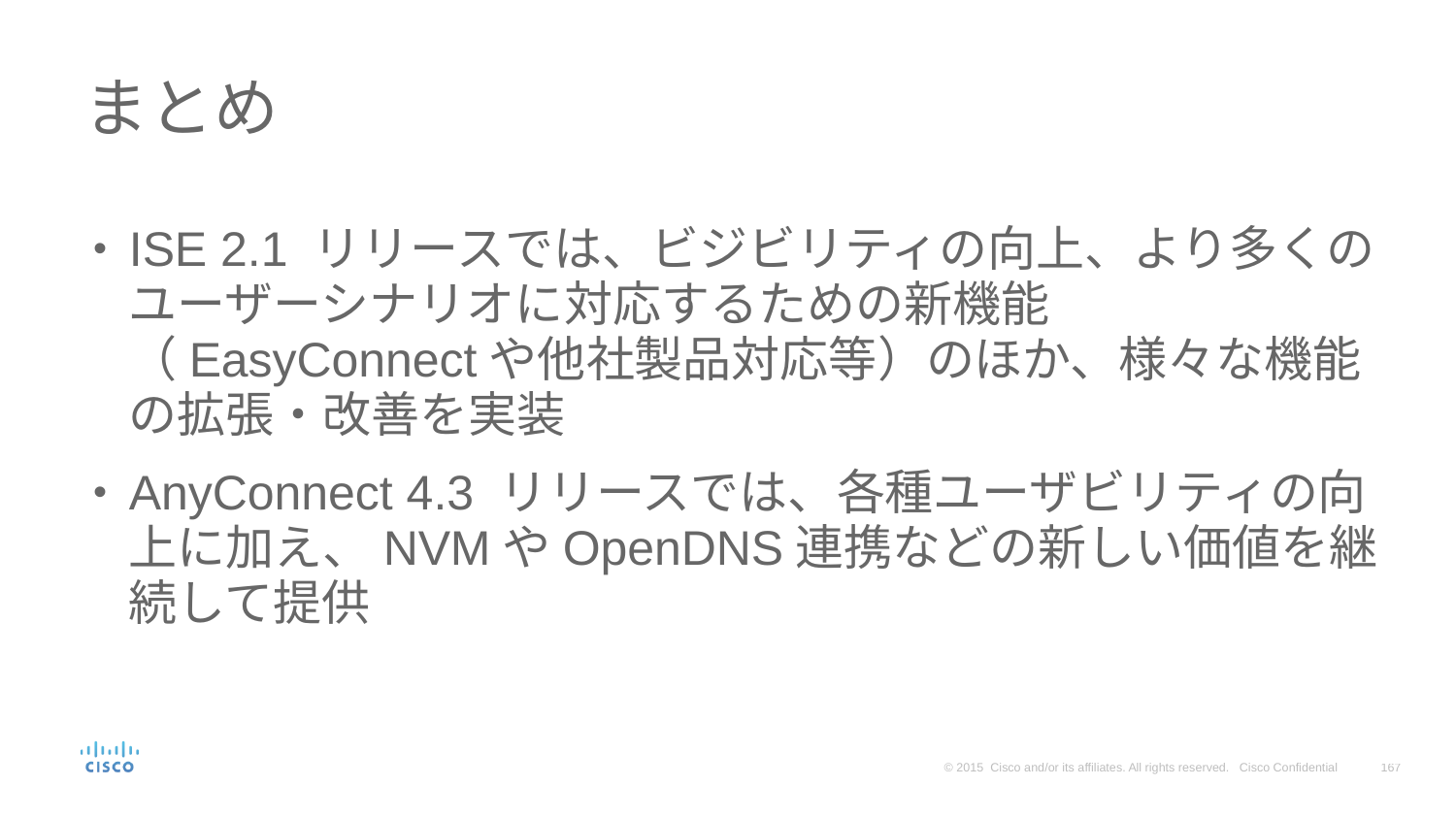

# まとめ
ISE 2.1 リリースでは、ビジビリティの向上、より多くのユーザーシナリオに対応するための新機能（EasyConnectや他社製品対応等）のほか、様々な機能の拡張・改善を実装
AnyConnect 4.3 リリースでは、各種ユーザビリティの向上に加え、NVMやOpenDNS連携などの新しい価値を継続して提供